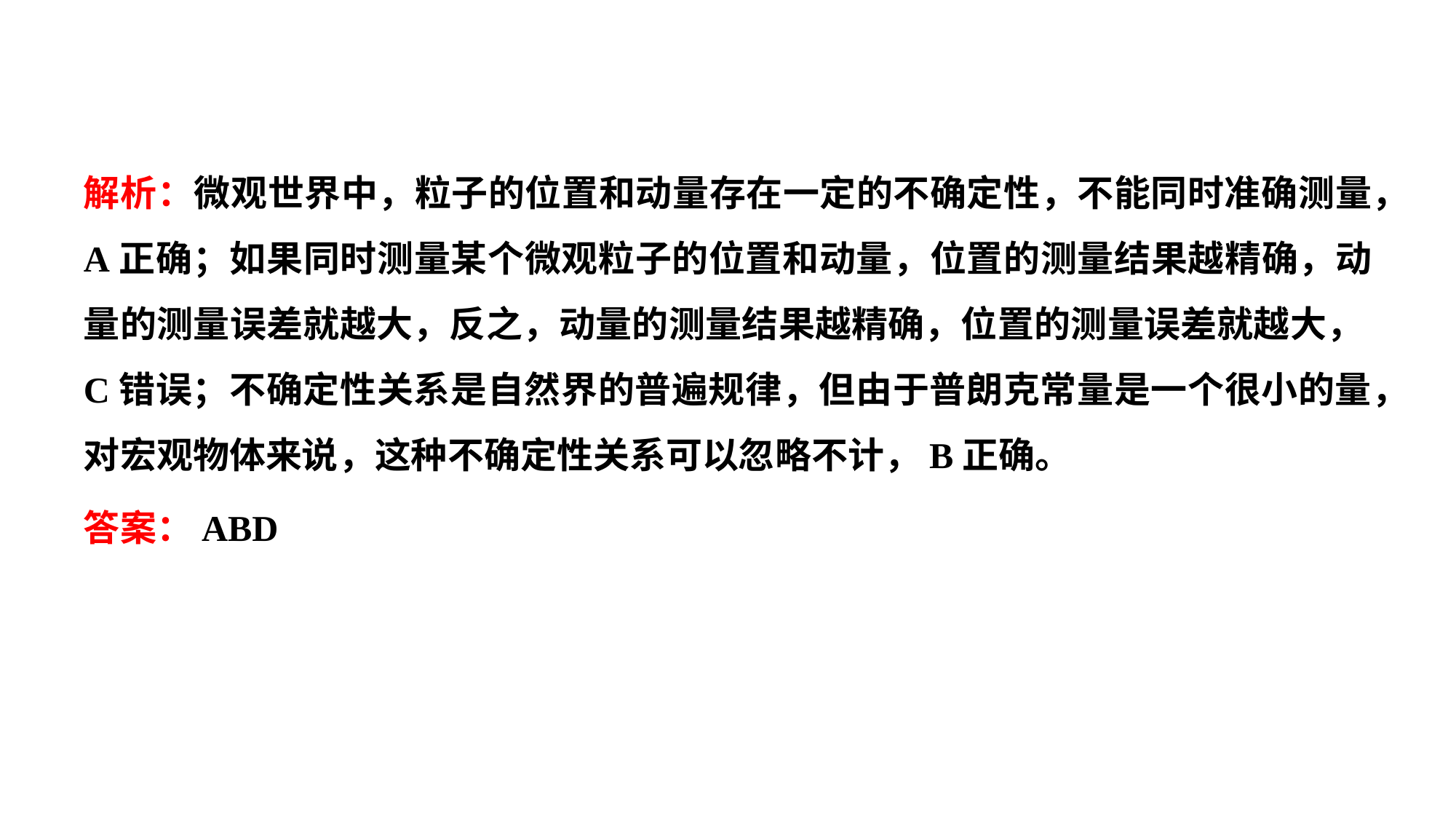

解析：微观世界中，粒子的位置和动量存在一定的不确定性，不能同时准确测量，A正确；如果同时测量某个微观粒子的位置和动量，位置的测量结果越精确，动量的测量误差就越大，反之，动量的测量结果越精确，位置的测量误差就越大，C错误；不确定性关系是自然界的普遍规律，但由于普朗克常量是一个很小的量，对宏观物体来说，这种不确定性关系可以忽略不计，B正确。
答案：ABD